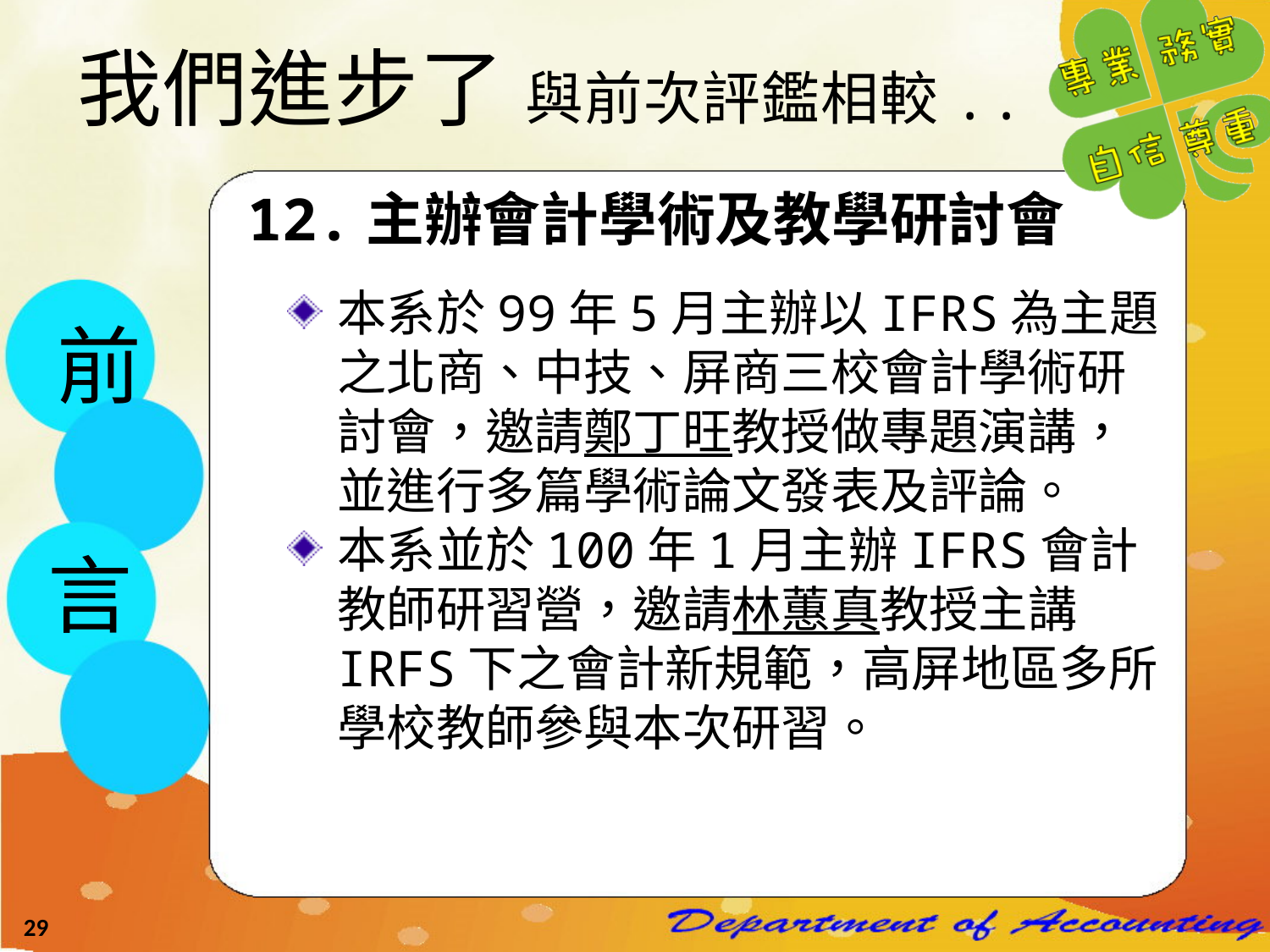

# 我們進步了 與前次評鑑相較..
12.主辦會計學術及教學研討會

本系於99年5月主辦以IFRS為主題之北商、中技、屏商三校會計學術研討會，邀請鄭丁旺教授做專題演講，並進行多篇學術論文發表及評論。
本系並於100年1月主辦IFRS會計教師研習營，邀請林蕙真教授主講IRFS下之會計新規範，高屏地區多所學校教師參與本次研習。
前

言

29